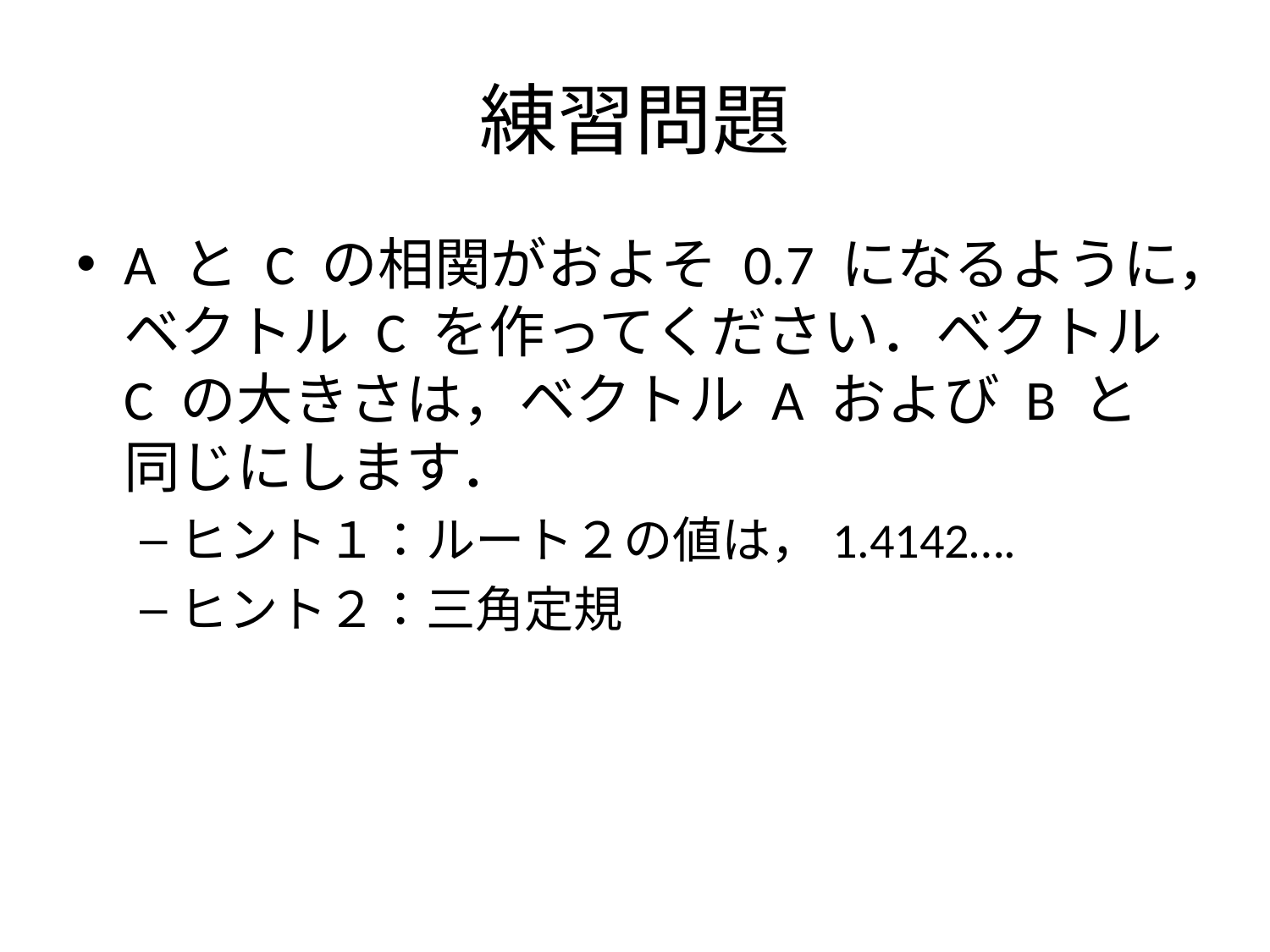

# 練習問題
A と C の相関がおよそ 0.7 になるように，ベクトル C を作ってください．ベクトル C の大きさは，ベクトル A および B と同じにします．
ヒント１：ルート２の値は，1.4142….
ヒント２：三角定規